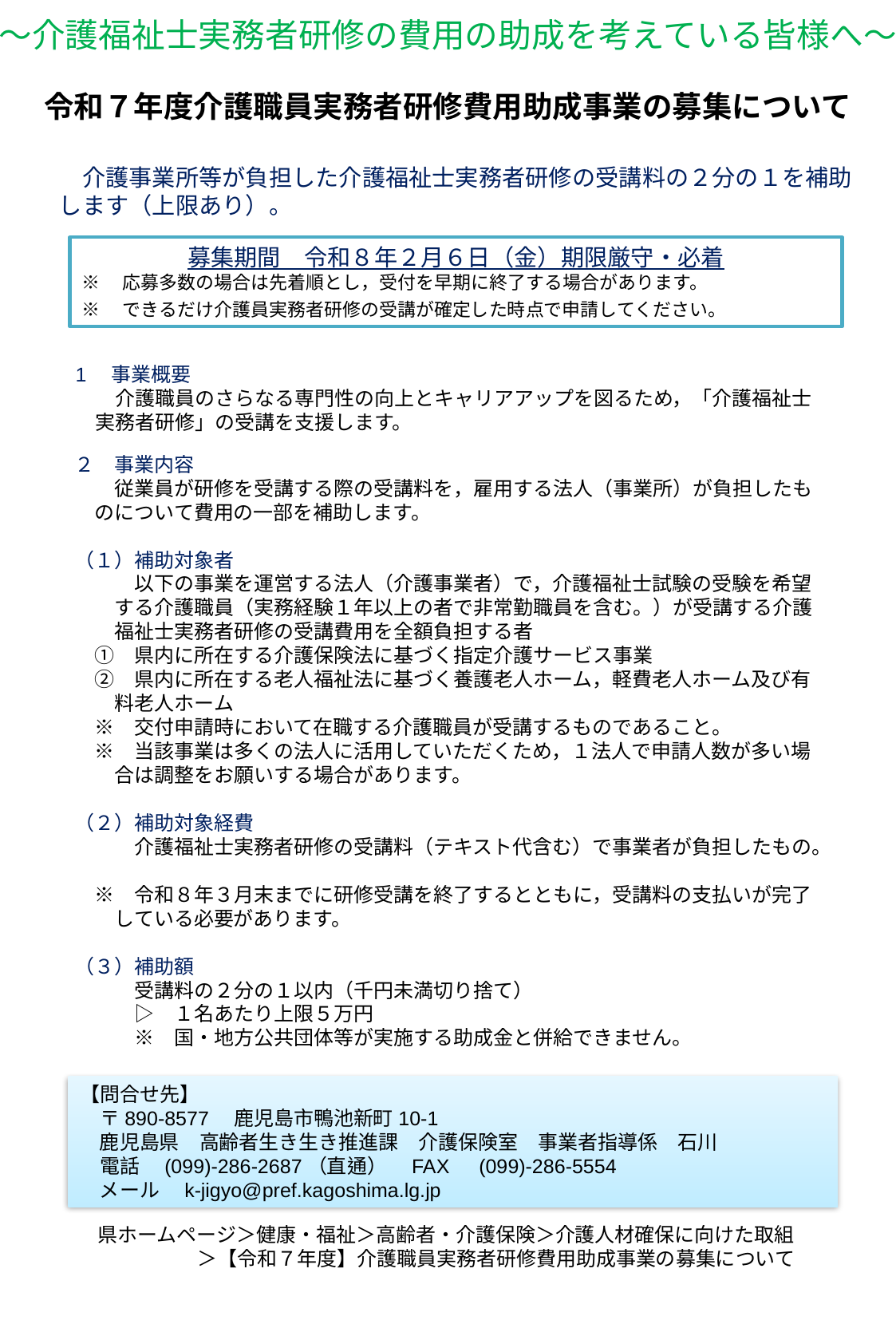

～介護福祉士実務者研修の費用の助成を考えている皆様へ～
令和７年度介護職員実務者研修費用助成事業の募集について
　介護事業所等が負担した介護福祉士実務者研修の受講料の２分の１を補助
します（上限あり）。
募集期間　令和８年２月６日（金）期限厳守・必着
※　応募多数の場合は先着順とし，受付を早期に終了する場合があります。
※　できるだけ介護員実務者研修の受講が確定した時点で申請してください。
1　事業概要
　　介護職員のさらなる専門性の向上とキャリアアップを図るため，「介護福祉士
　実務者研修」の受講を支援します。
２　事業内容
　　従業員が研修を受講する際の受講料を，雇用する法人（事業所）が負担したも
　のについて費用の一部を補助します。

（１）補助対象者
　　　以下の事業を運営する法人（介護事業者）で，介護福祉士試験の受験を希望
　　する介護職員（実務経験１年以上の者で非常勤職員を含む。）が受講する介護
　　福祉士実務者研修の受講費用を全額負担する者
　①　県内に所在する介護保険法に基づく指定介護サービス事業
　②　県内に所在する老人福祉法に基づく養護老人ホーム，軽費老人ホーム及び有
　　料老人ホーム
　※　交付申請時において在職する介護職員が受講するものであること。
　※　当該事業は多くの法人に活用していただくため，１法人で申請人数が多い場
　　合は調整をお願いする場合があります。

（２）補助対象経費
　　　介護福祉士実務者研修の受講料（テキスト代含む）で事業者が負担したもの。
　※　令和８年３月末までに研修受講を終了するとともに，受講料の支払いが完了
　　している必要があります。

（３）補助額
　　　受講料の２分の１以内（千円未満切り捨て）
　　　▷　１名あたり上限５万円
　　　※　国・地方公共団体等が実施する助成金と併給できません。
【問合せ先】
　〒890-8577　鹿児島市鴨池新町10-1
　鹿児島県　高齢者生き生き推進課　介護保険室　事業者指導係　石川
　電話　(099)-286-2687（直通）　FAX　(099)-286-5554
　メール　k-jigyo@pref.kagoshima.lg.jp
県ホームページ＞健康・福祉＞高齢者・介護保険＞介護人材確保に向けた取組
　　　　　＞【令和７年度】介護職員実務者研修費用助成事業の募集について